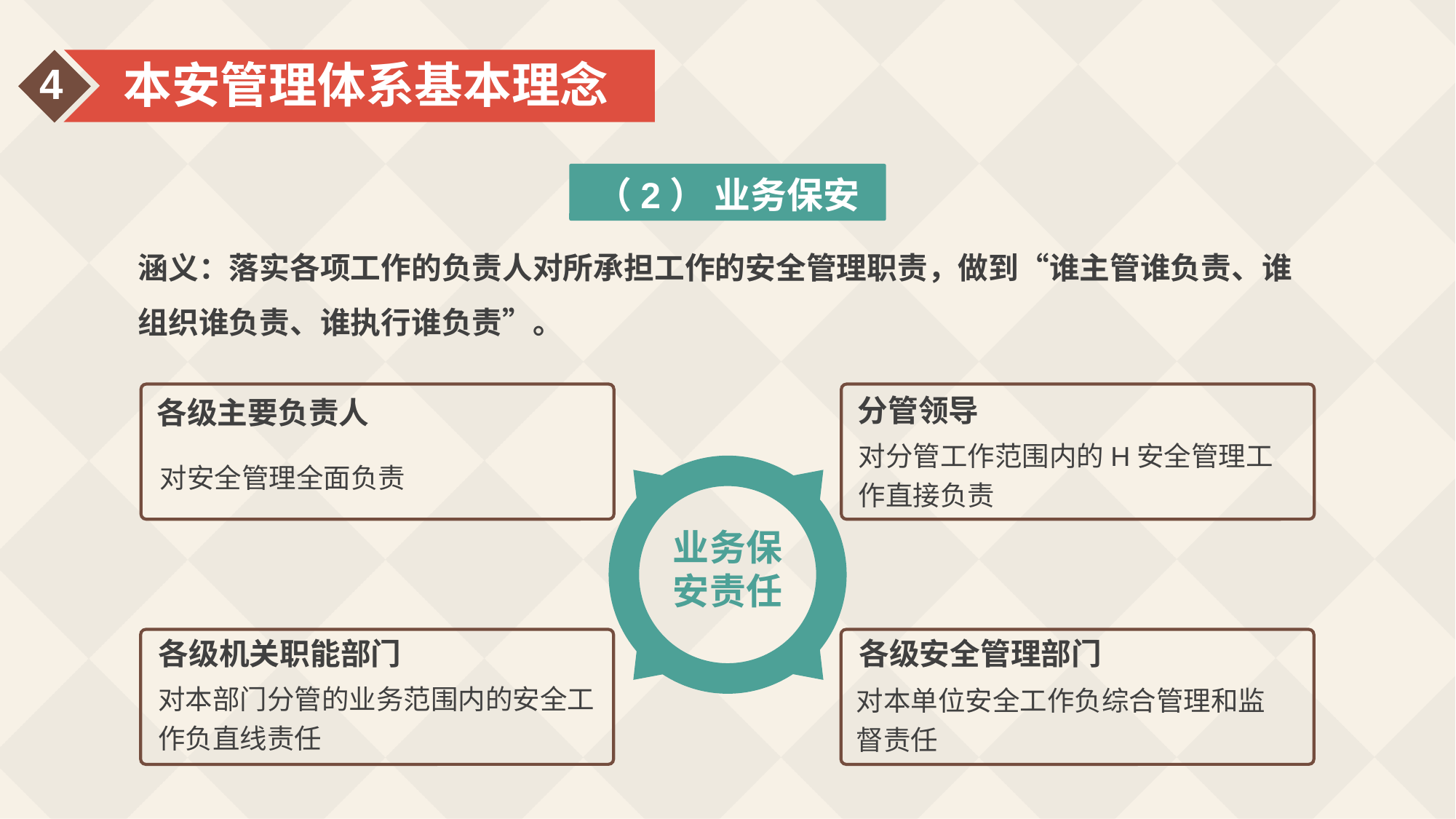

本安管理体系基本理念

4
（2） 业务保安

涵义：落实各项工作的负责人对所承担工作的安全管理职责，做到“谁主管谁负责、谁组织谁负责、谁执行谁负责”。

分管领导
各级主要负责人
对分管工作范围内的H安全管理工作直接负责
 对安全管理全面负责

业务保安责任

各级机关职能部门

各级安全管理部门

对本部门分管的业务范围内的安全工作负直线责任
对本单位安全工作负综合管理和监督责任